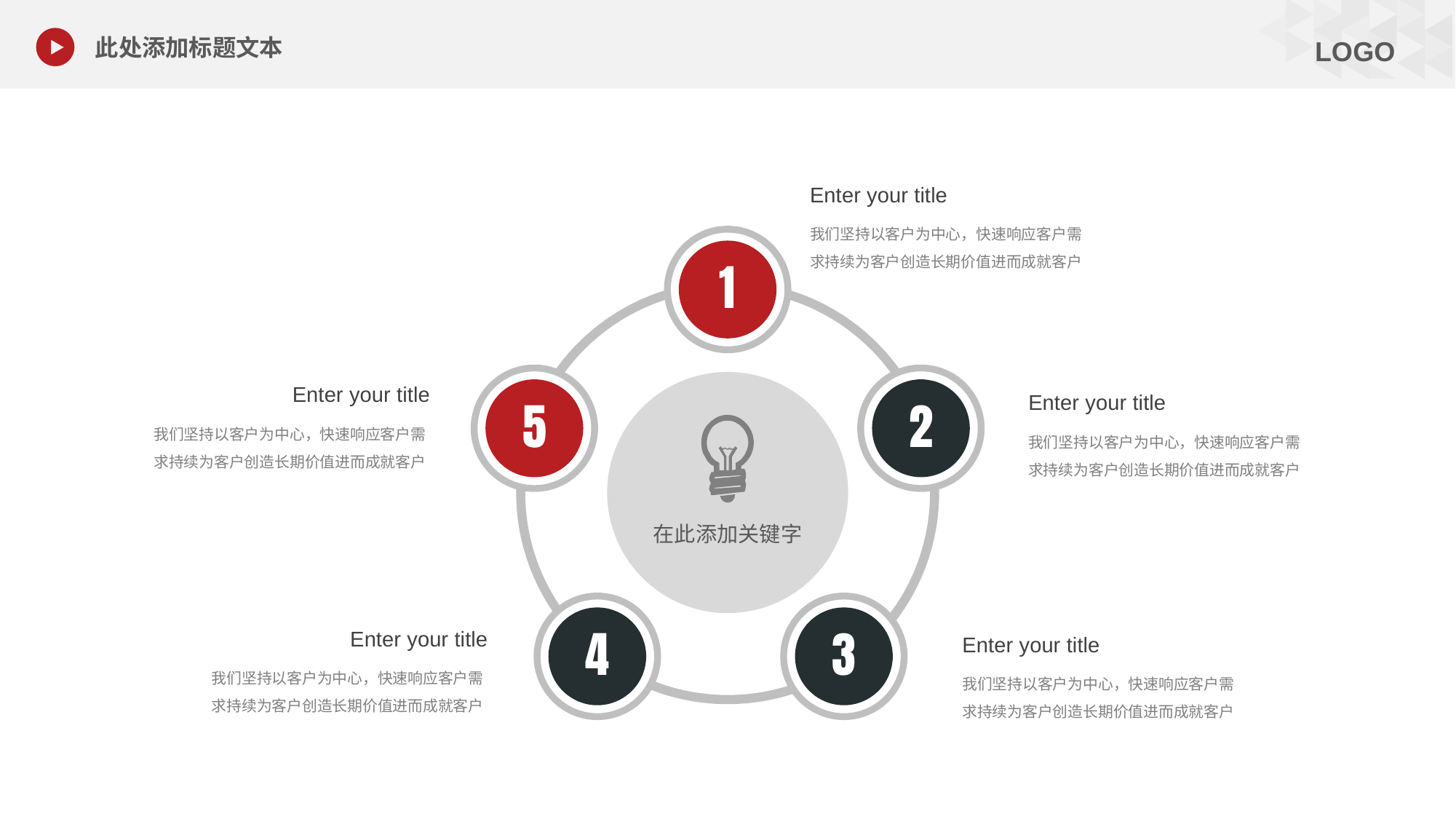

此处添加标题文本

Enter your title
我们坚持以客户为中心，快速响应客户需求持续为客户创造长期价值进而成就客户

1

Enter your title
我们坚持以客户为中心，快速响应客户需求持续为客户创造长期价值进而成就客户

Enter your title
我们坚持以客户为中心，快速响应客户需求持续为客户创造长期价值进而成就客户

5
2

在此添加关键字

Enter your title
我们坚持以客户为中心，快速响应客户需求持续为客户创造长期价值进而成就客户

Enter your title
我们坚持以客户为中心，快速响应客户需求持续为客户创造长期价值进而成就客户
4
3